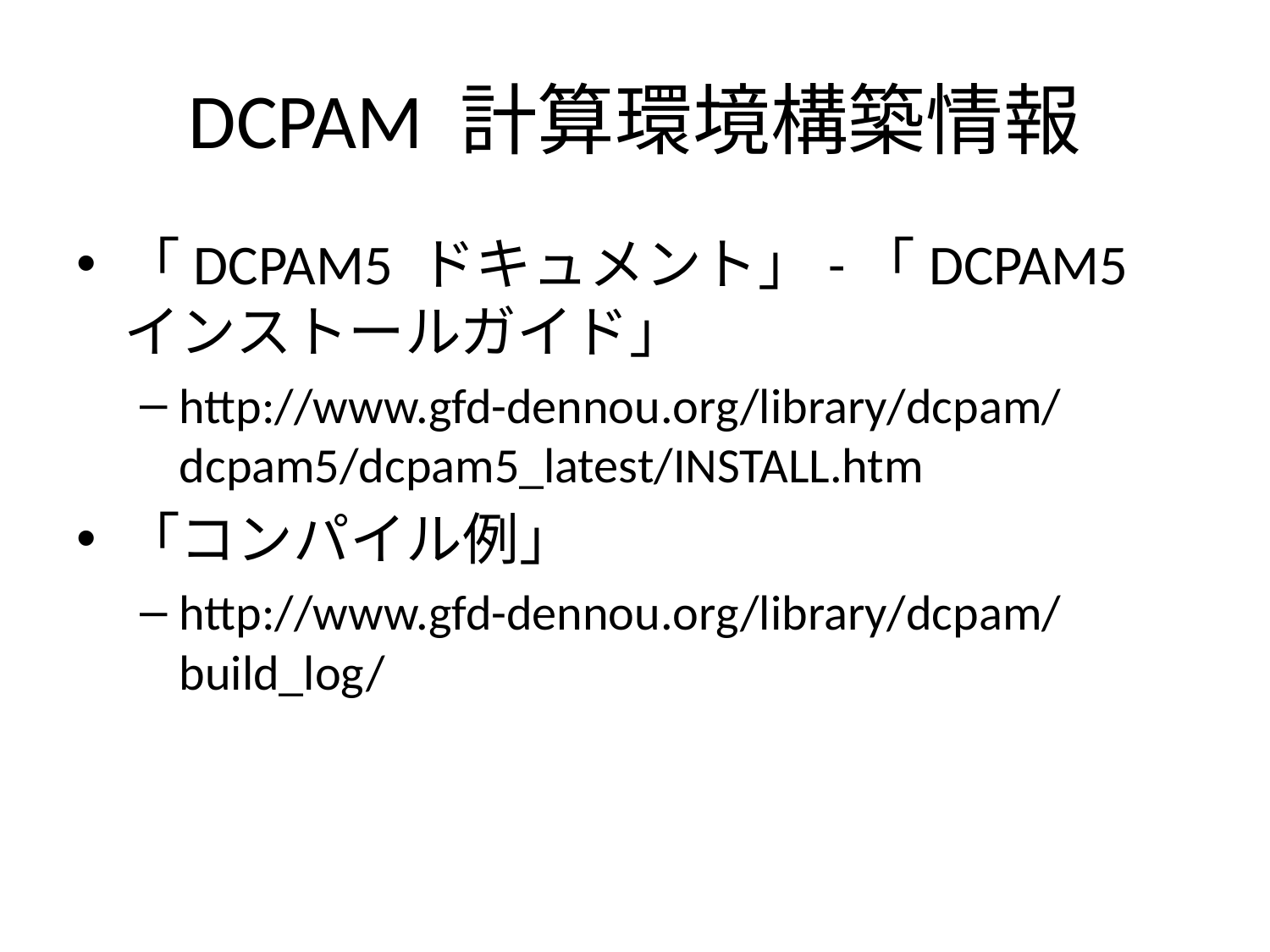

# DCPAM 計算環境構築情報
「DCPAM5 ドキュメント」-「DCPAM5 インストールガイド」
http://www.gfd-dennou.org/library/dcpam/dcpam5/dcpam5_latest/INSTALL.htm
「コンパイル例」
http://www.gfd-dennou.org/library/dcpam/build_log/